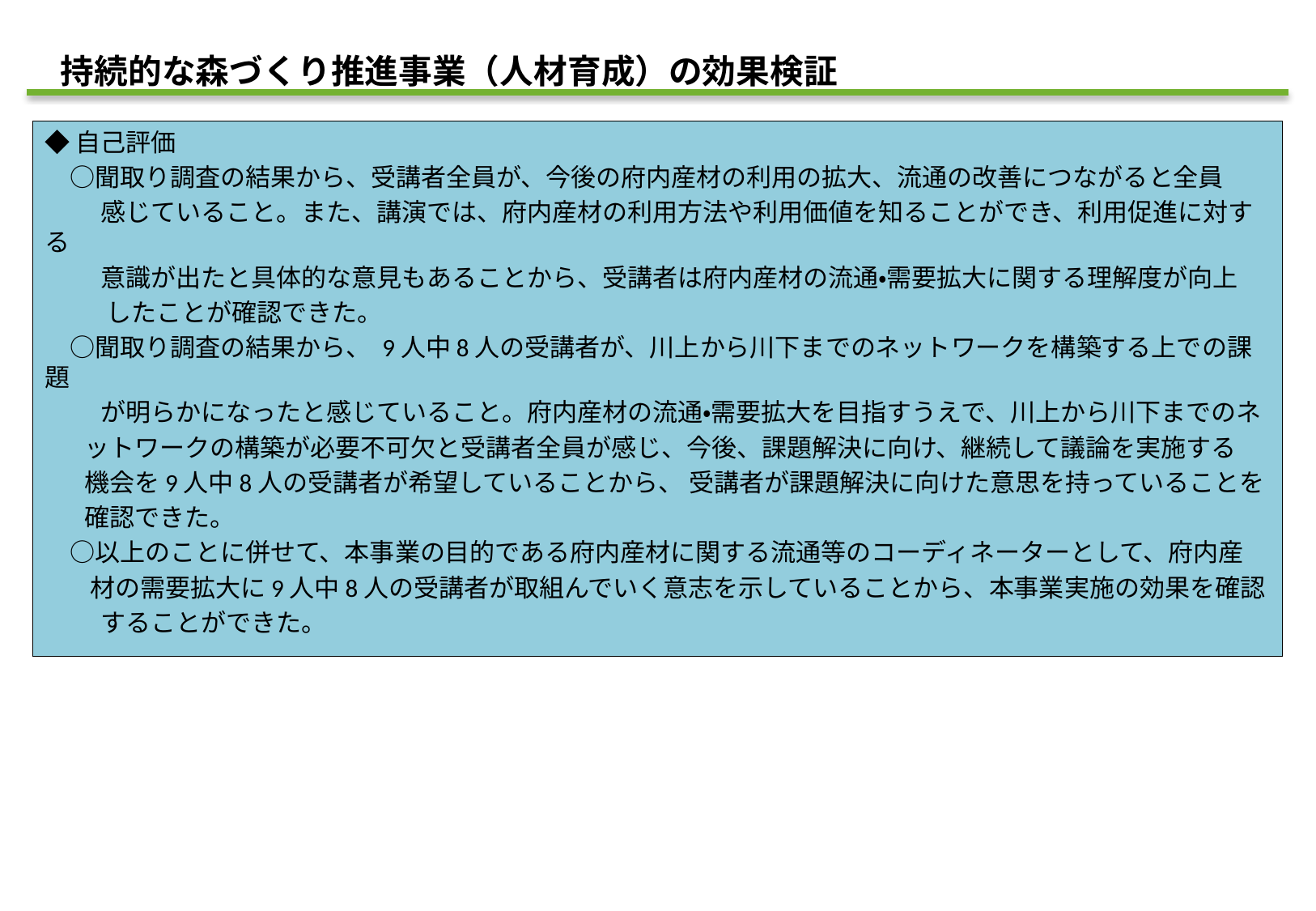

持続的な森づくり推進事業（人材育成）の効果検証
◆自己評価
　○聞取り調査の結果から、受講者全員が、今後の府内産材の利用の拡大、流通の改善につながると全員
　　 感じていること。また、講演では、府内産材の利用方法や利用価値を知ることができ、利用促進に対する
　　 意識が出たと具体的な意見もあることから、受講者は府内産材の流通・需要拡大に関する理解度が向上
　　  したことが確認できた。
　○聞取り調査の結果から、 9人中8人の受講者が、川上から川下までのネットワークを構築する上での課題
　　 が明らかになったと感じていること。府内産材の流通・需要拡大を目指すうえで、川上から川下までのネ
      ットワークの構築が必要不可欠と受講者全員が感じ、今後、課題解決に向け、継続して議論を実施する
      機会を9人中8人の受講者が希望していることから、 受講者が課題解決に向けた意思を持っていることを
      確認できた。
　○以上のことに併せて、本事業の目的である府内産材に関する流通等のコーディネーターとして、府内産
       材の需要拡大に9人中8人の受講者が取組んでいく意志を示していることから、本事業実施の効果を確認
　　 することができた。